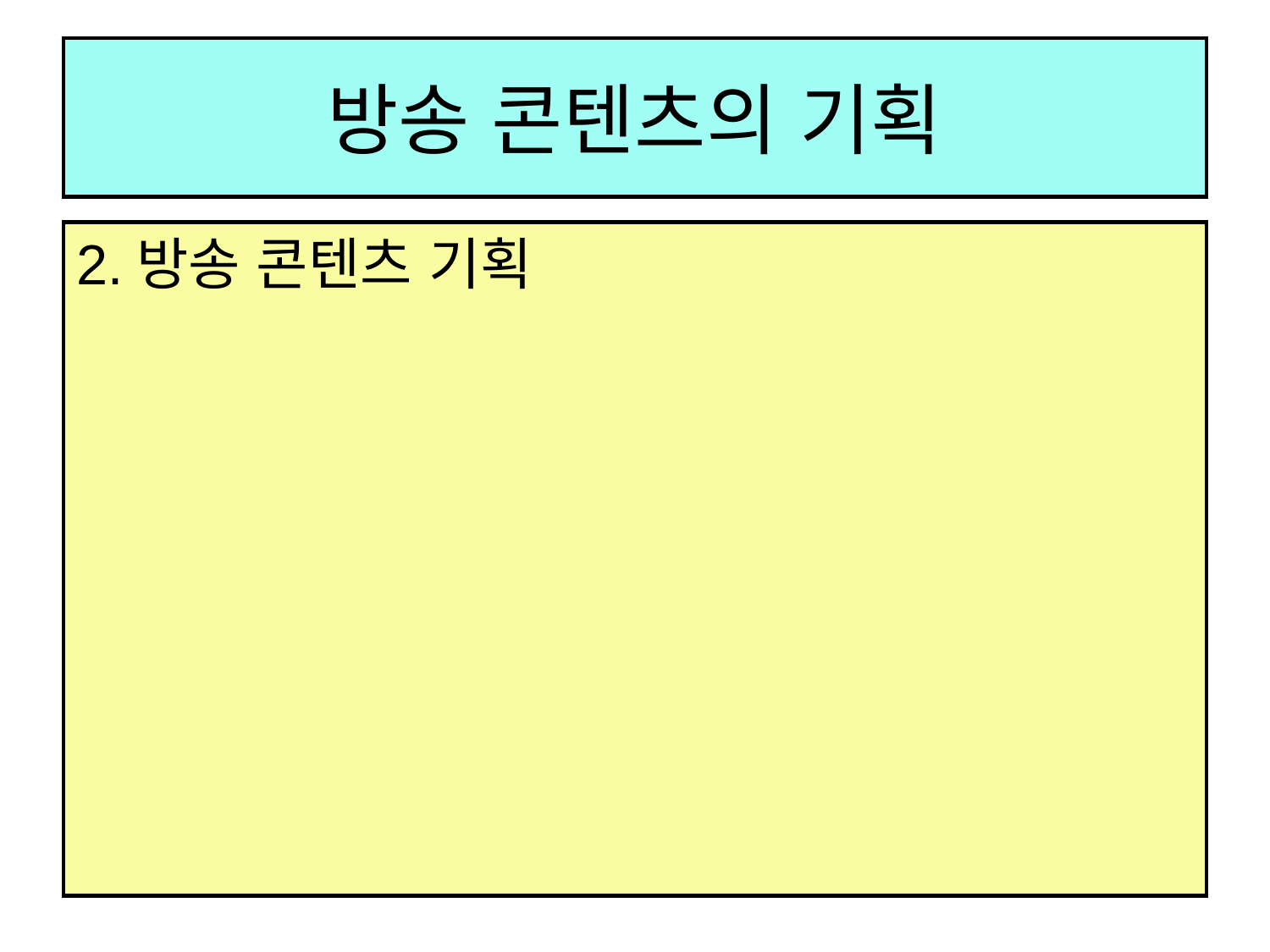

# 방송 콘텐츠의 기획
2.방송 콘텐츠 기획